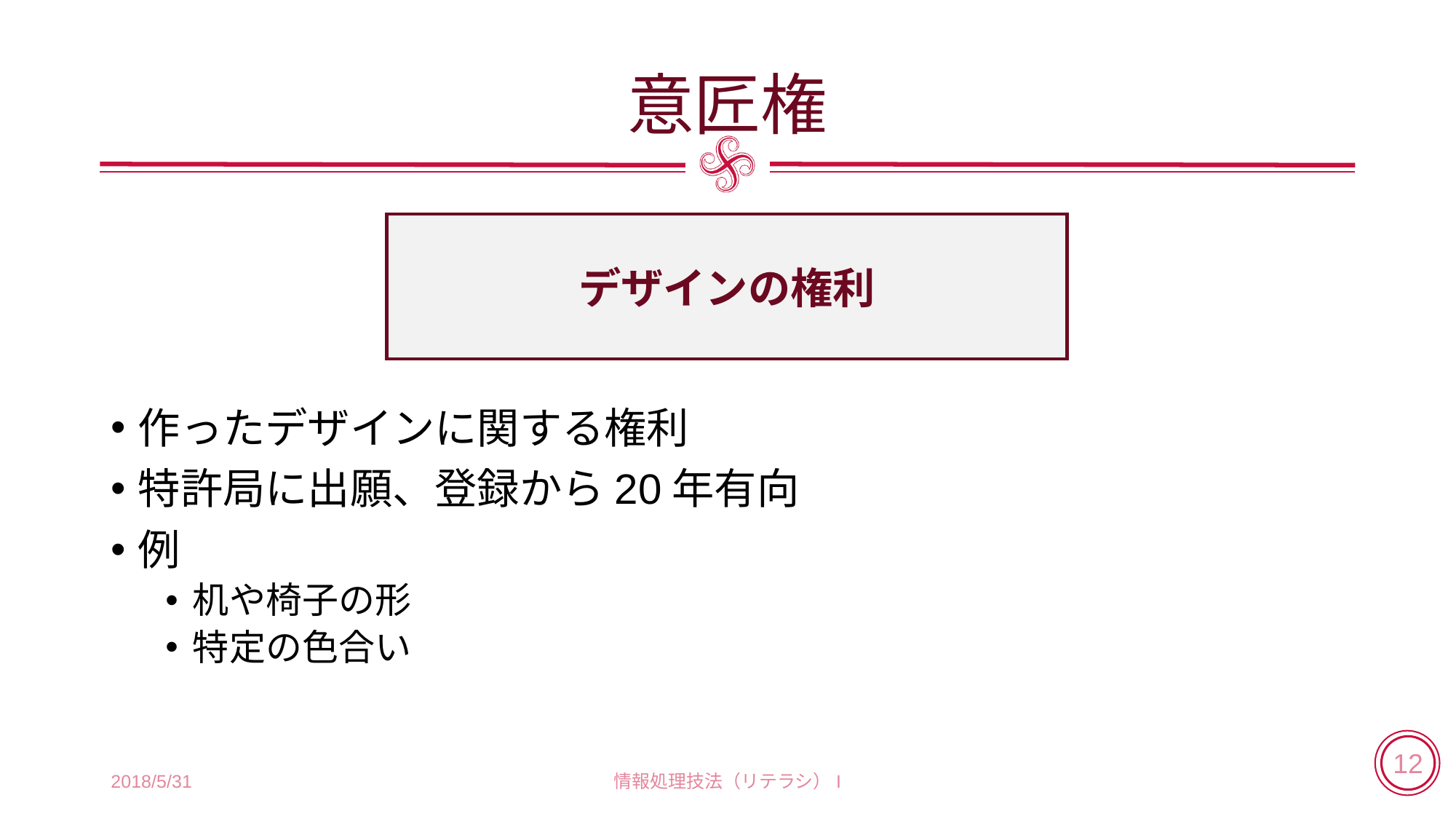

# 意匠権
デザインの権利
作ったデザインに関する権利
特許局に出願、登録から20年有向
例
机や椅子の形
特定の色合い
2018/5/31
情報処理技法（リテラシ）I